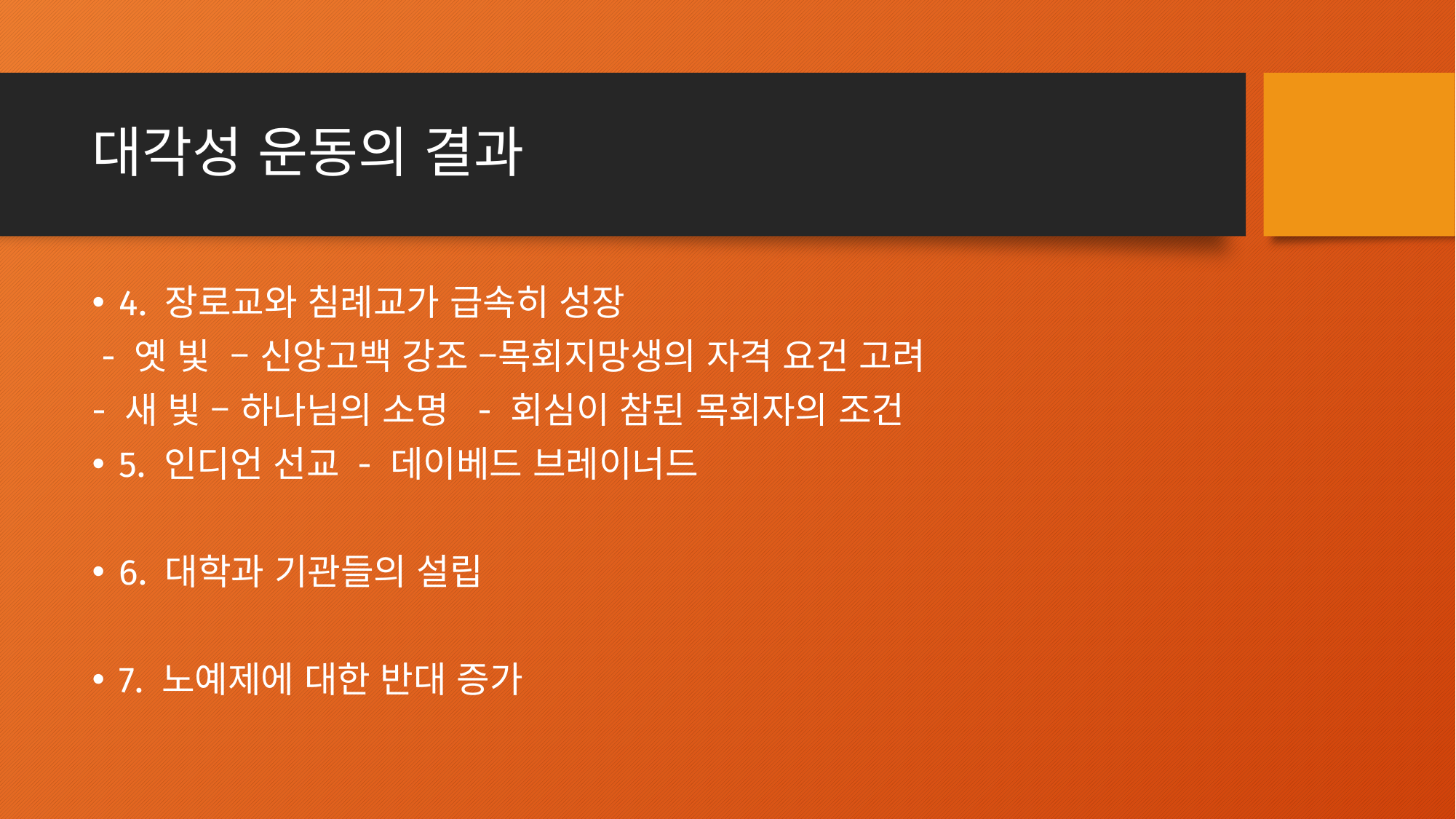

# 대각성 운동의 결과
4. 장로교와 침례교가 급속히 성장
 - 옛 빛  – 신앙고백 강조 –목회지망생의 자격 요건 고려
- 새 빛 – 하나님의 소명  - 회심이 참된 목회자의 조건
5. 인디언 선교 - 데이베드 브레이너드

6. 대학과 기관들의 설립

7. 노예제에 대한 반대 증가